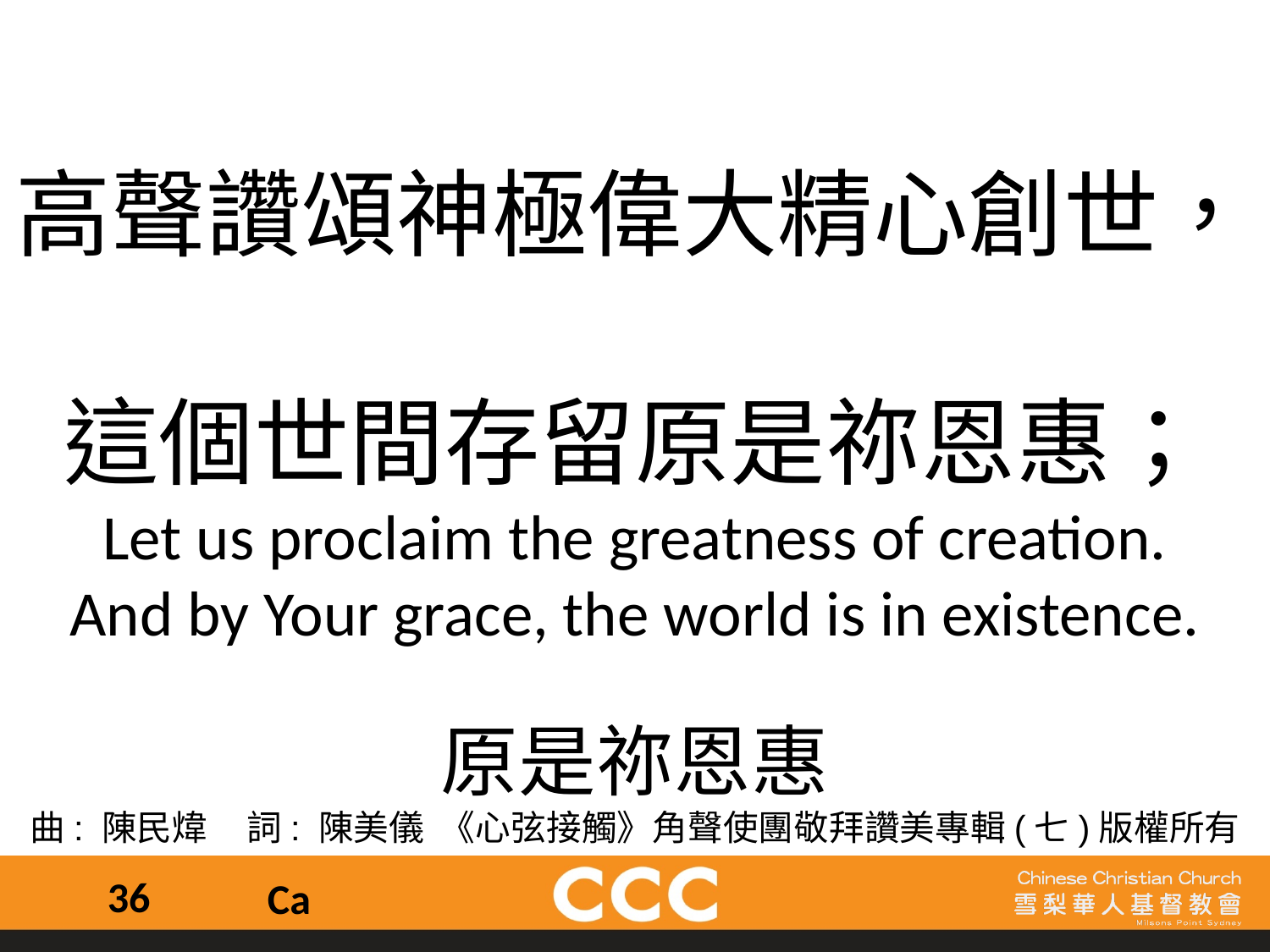

高聲讚頌神極偉大精心創世，
這個世間存留原是祢恩惠；
Let us proclaim the greatness of creation.
And by Your grace, the world is in existence.
原是祢恩惠
曲: 陳民煒     詞: 陳美儀  《心弦接觸》角聲使團敬拜讚美專輯(七)版權所有
36
Ca